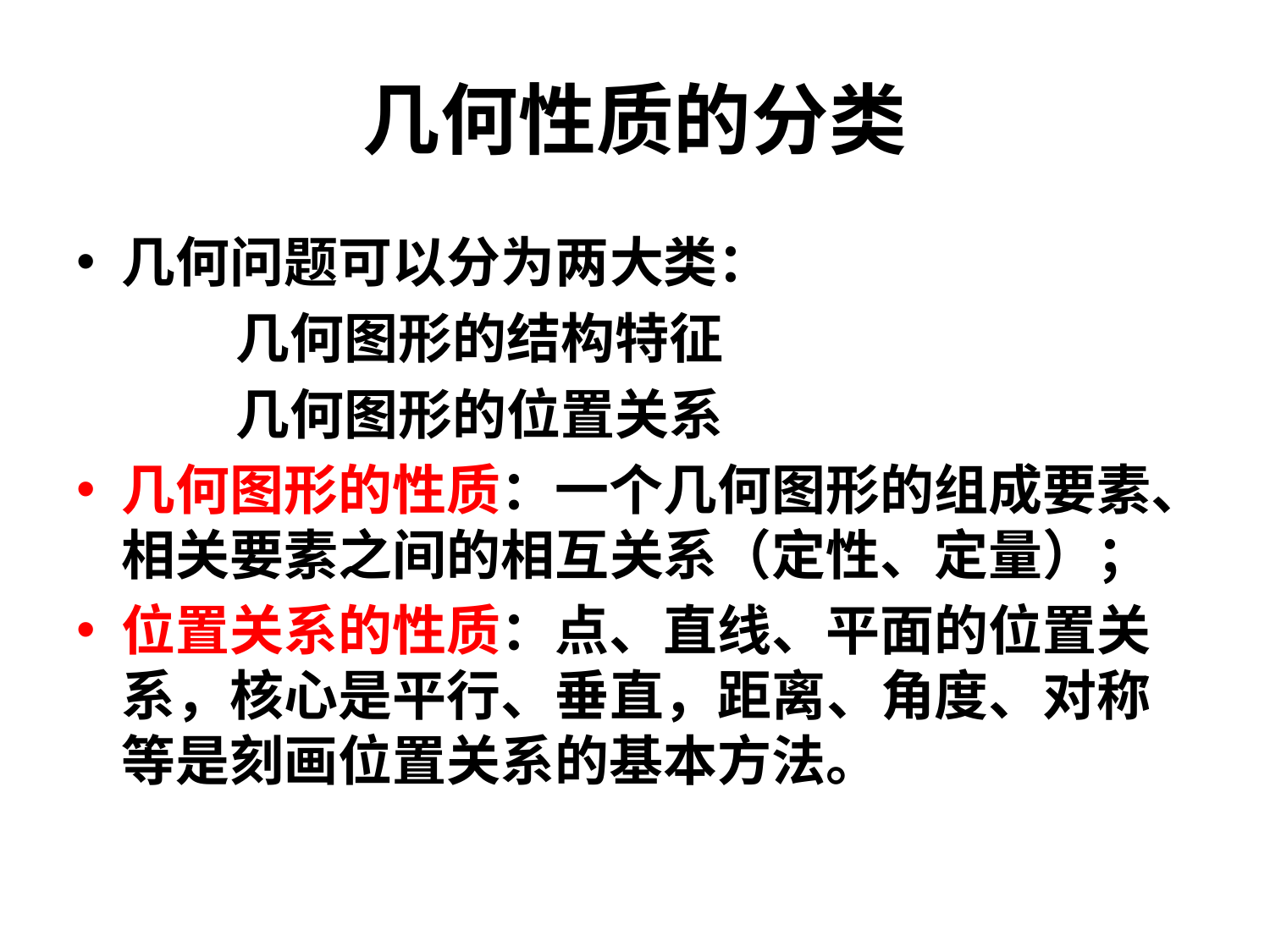

# 几何性质的分类
几何问题可以分为两大类：
            几何图形的结构特征
            几何图形的位置关系
几何图形的性质：一个几何图形的组成要素、相关要素之间的相互关系（定性、定量）；
位置关系的性质：点、直线、平面的位置关系，核心是平行、垂直，距离、角度、对称等是刻画位置关系的基本方法。